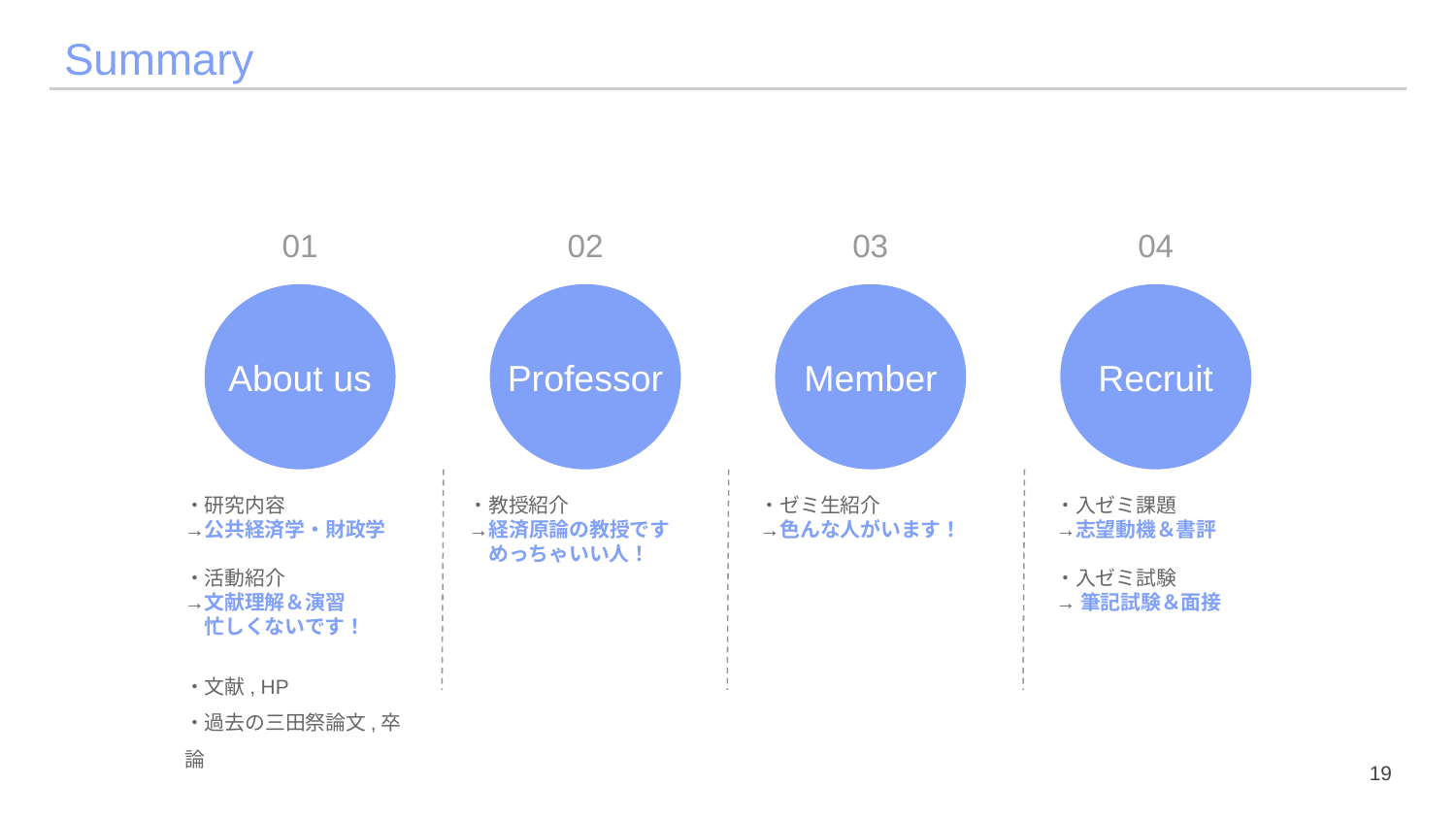

# Summary
01
02
03
04

About us

Professor

Member

Recruit
・研究内容
→公共経済学・財政学

・活動紹介
→文献理解＆演習
　忙しくないです！

・文献, HP
・過去の三田祭論文,卒論
・教授紹介
→経済原論の教授です
　めっちゃいい人！
・ゼミ生紹介
→色んな人がいます！
・入ゼミ課題
→志望動機＆書評

・入ゼミ試験
→筆記試験＆面接
19